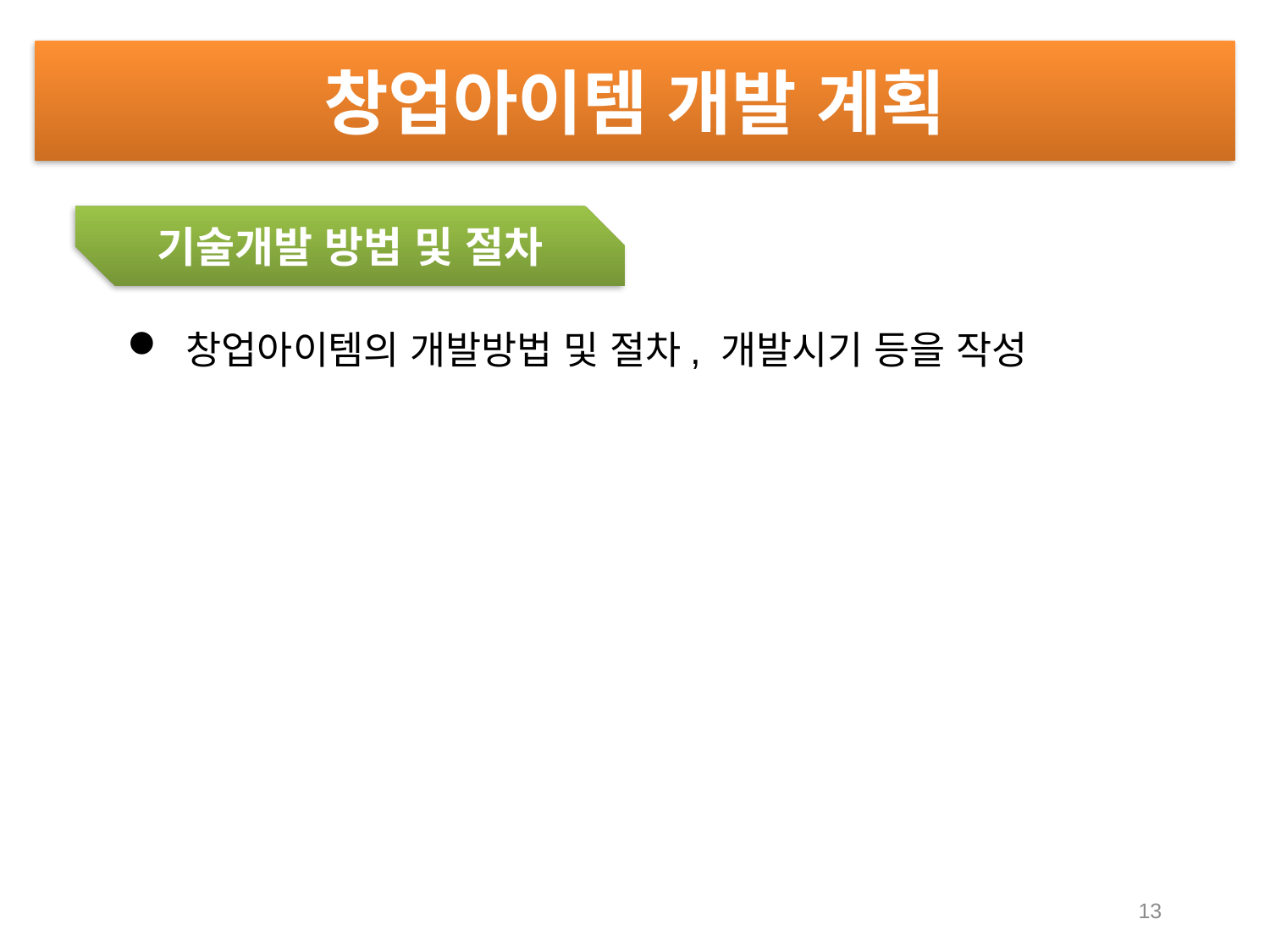

창업아이템 개발 계획
기술개발 방법 및 절차
 창업아이템의 개발방법 및 절차, 개발시기 등을 작성
13